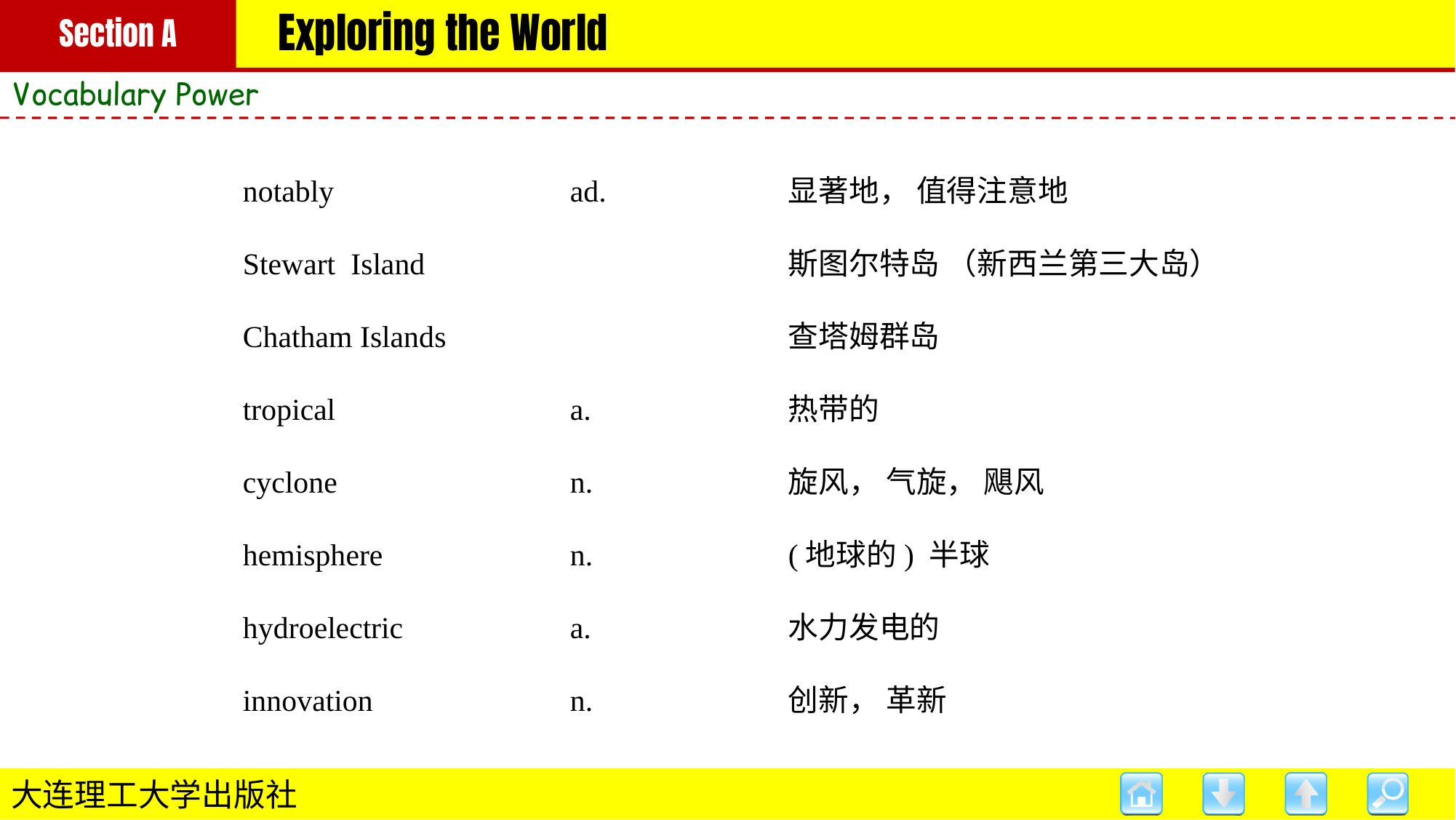

Section A
# Exploring the World
Vocabulary Power
notably 			ad. 		显著地， 值得注意地
Stewart  Island 				斯图尔特岛 （新西兰第三大岛）
Chatham Islands 				查塔姆群岛
tropical 			a. 		热带的
cyclone 			n. 		旋风， 气旋， 飓风
hemisphere 		n. 		(地球的) 半球
hydroelectric 		a. 		水力发电的
innovation 		n. 		创新， 革新